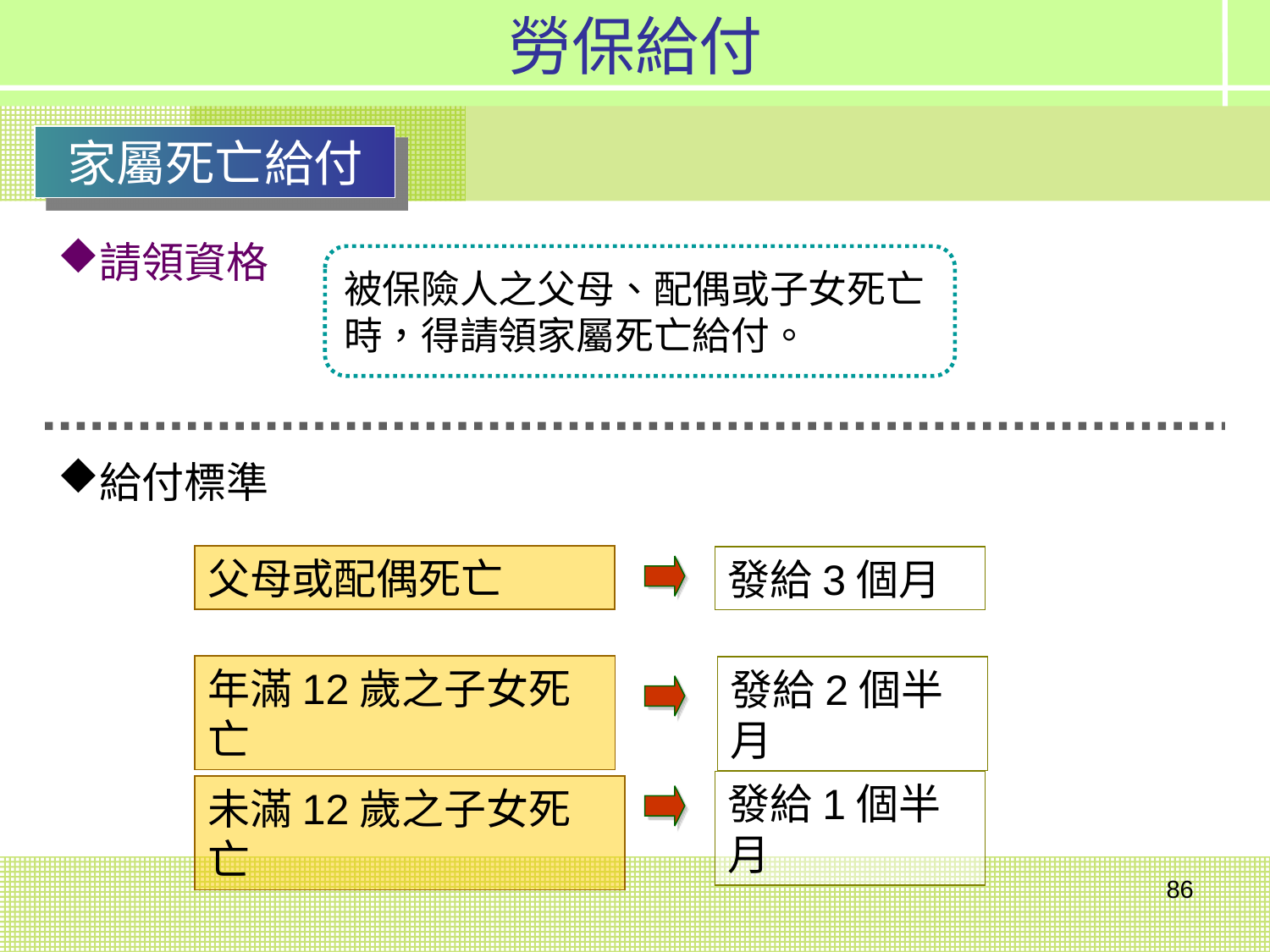

勞保給付

家屬死亡給付
請領資格
被保險人之父母、配偶或子女死亡時，得請領家屬死亡給付。

給付標準
父母或配偶死亡
發給3個月

年滿12歲之子女死亡
發給2個半月

發給1個半月
未滿12歲之子女死亡

86